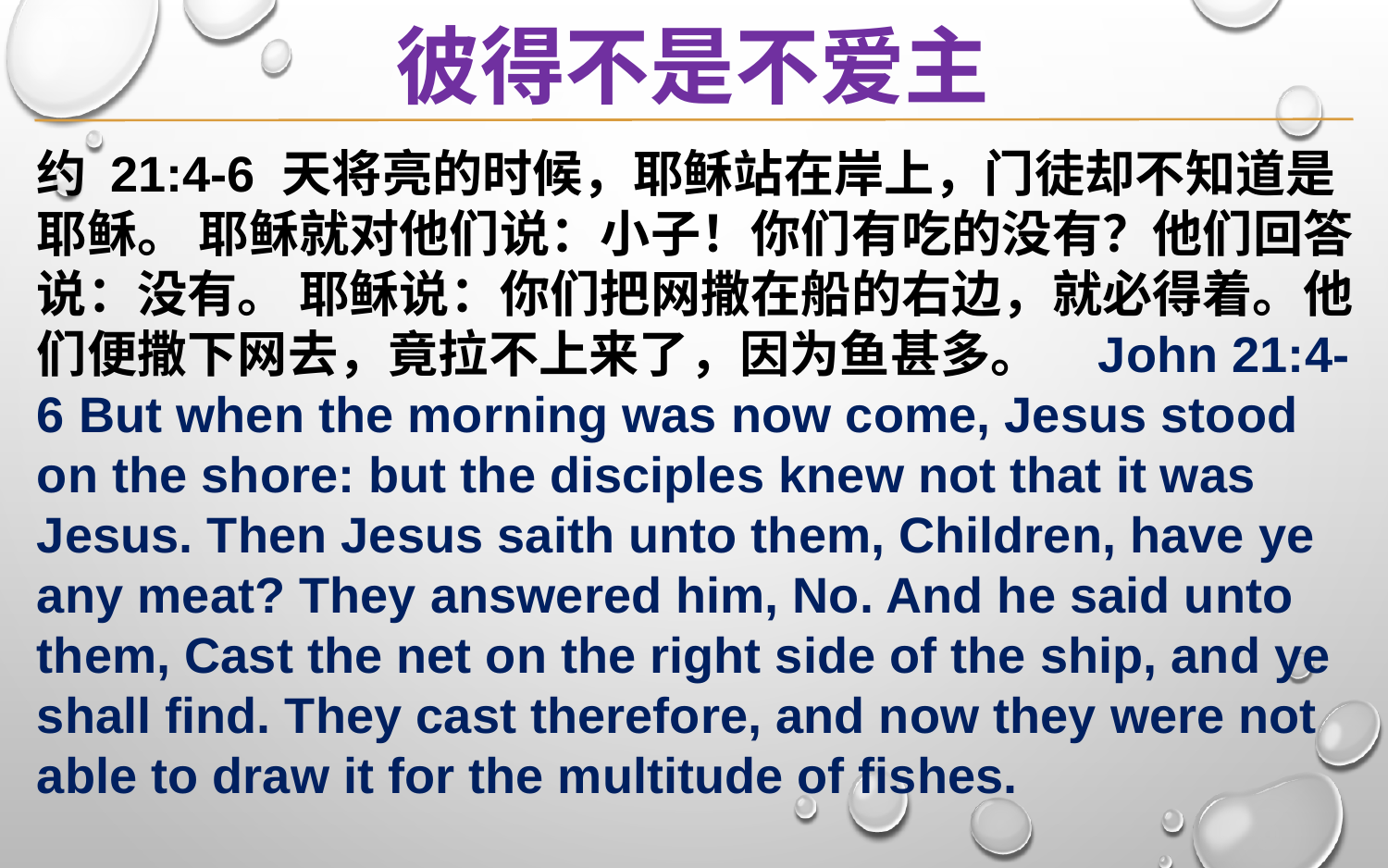

彼得不是不爱主
约 21:4-6 天将亮的时候，耶稣站在岸上，门徒却不知道是耶稣。 耶稣就对他们说：小子！你们有吃的没有？他们回答说：没有。 耶稣说：你们把网撒在船的右边，就必得着。他们便撒下网去，竟拉不上来了，因为鱼甚多。    John 21:4-6 But when the morning was now come, Jesus stood on the shore: but the disciples knew not that it was Jesus. Then Jesus saith unto them, Children, have ye any meat? They answered him, No. And he said unto them, Cast the net on the right side of the ship, and ye shall find. They cast therefore, and now they were not able to draw it for the multitude of fishes.